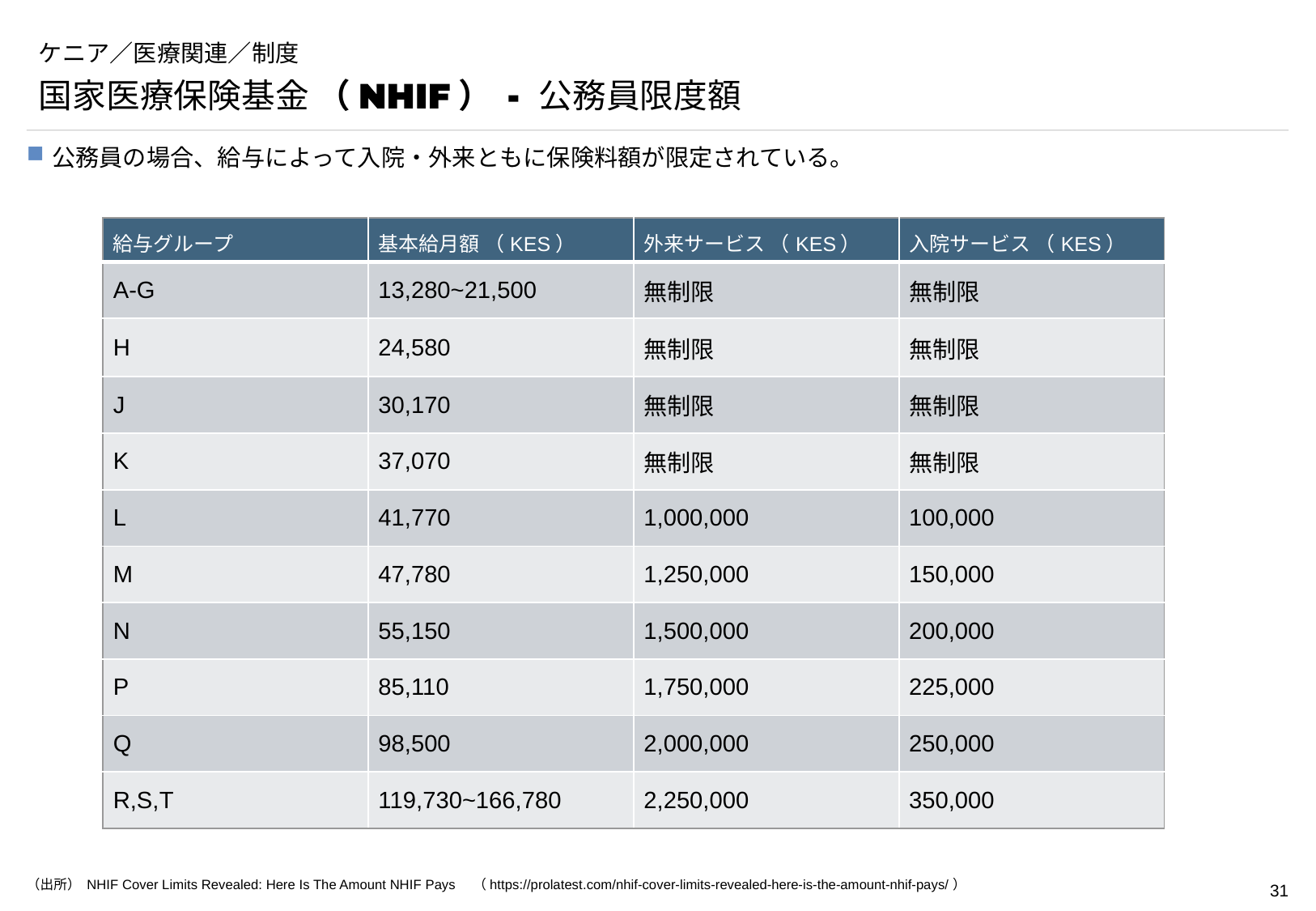

# ケニア／医療関連／制度
国家医療保険基金 （NHIF） - 公務員限度額
公務員の場合、給与によって入院・外来ともに保険料額が限定されている。
| 給与グループ | 基本給月額 （KES） | 外来サービス （KES） | 入院サービス （KES） |
| --- | --- | --- | --- |
| A-G | 13,280~21,500 | 無制限 | 無制限 |
| H | 24,580 | 無制限 | 無制限 |
| J | 30,170 | 無制限 | 無制限 |
| K | 37,070 | 無制限 | 無制限 |
| L | 41,770 | 1,000,000 | 100,000 |
| M | 47,780 | 1,250,000 | 150,000 |
| N | 55,150 | 1,500,000 | 200,000 |
| P | 85,110 | 1,750,000 | 225,000 |
| Q | 98,500 | 2,000,000 | 250,000 |
| R,S,T | 119,730~166,780 | 2,250,000 | 350,000 |
（出所） NHIF Cover Limits Revealed: Here Is The Amount NHIF Pays　（https://prolatest.com/nhif-cover-limits-revealed-here-is-the-amount-nhif-pays/）